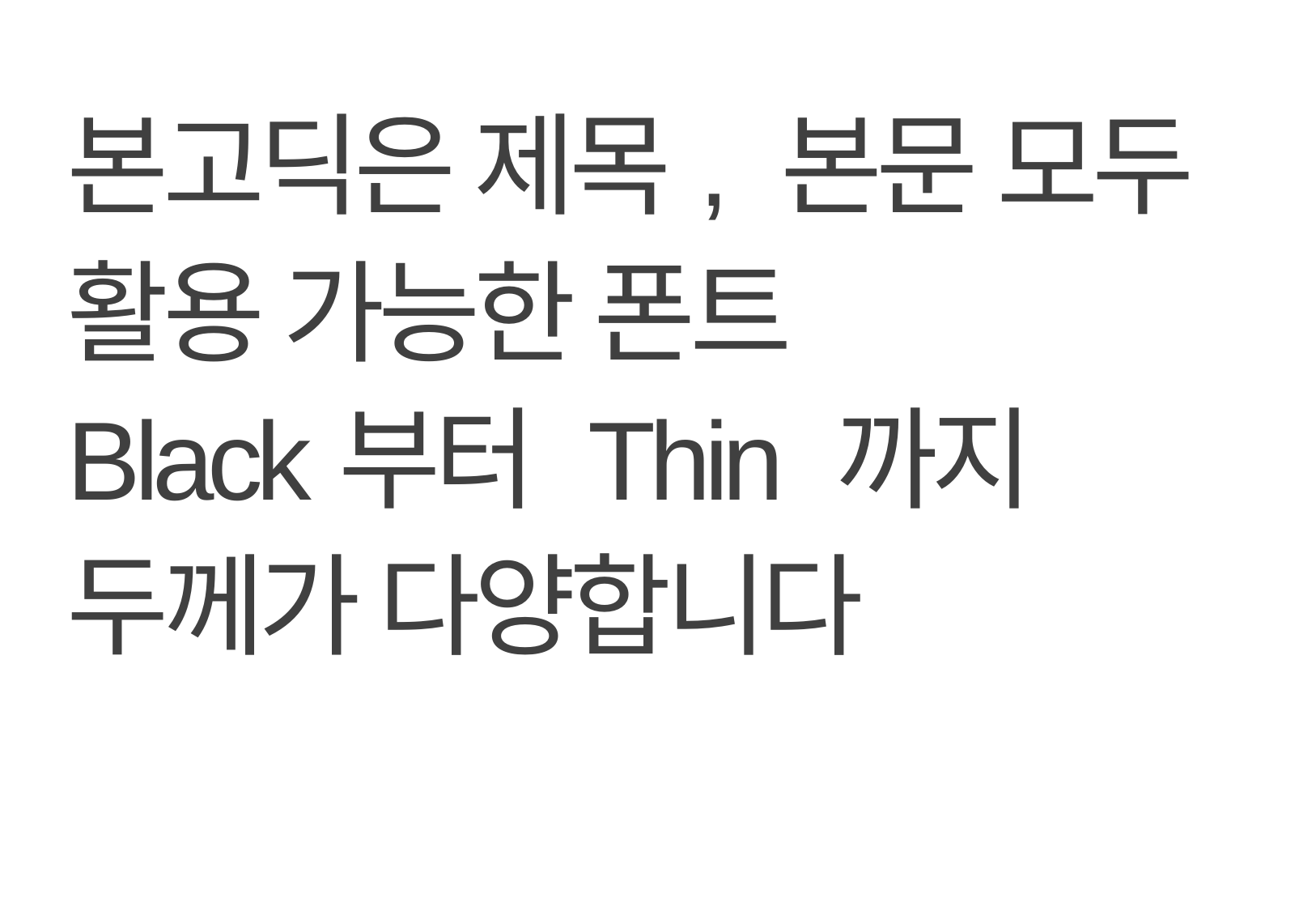

본고딕은 제목, 본문 모두
활용 가능한 폰트
Black부터 Thin 까지
두께가 다양합니다